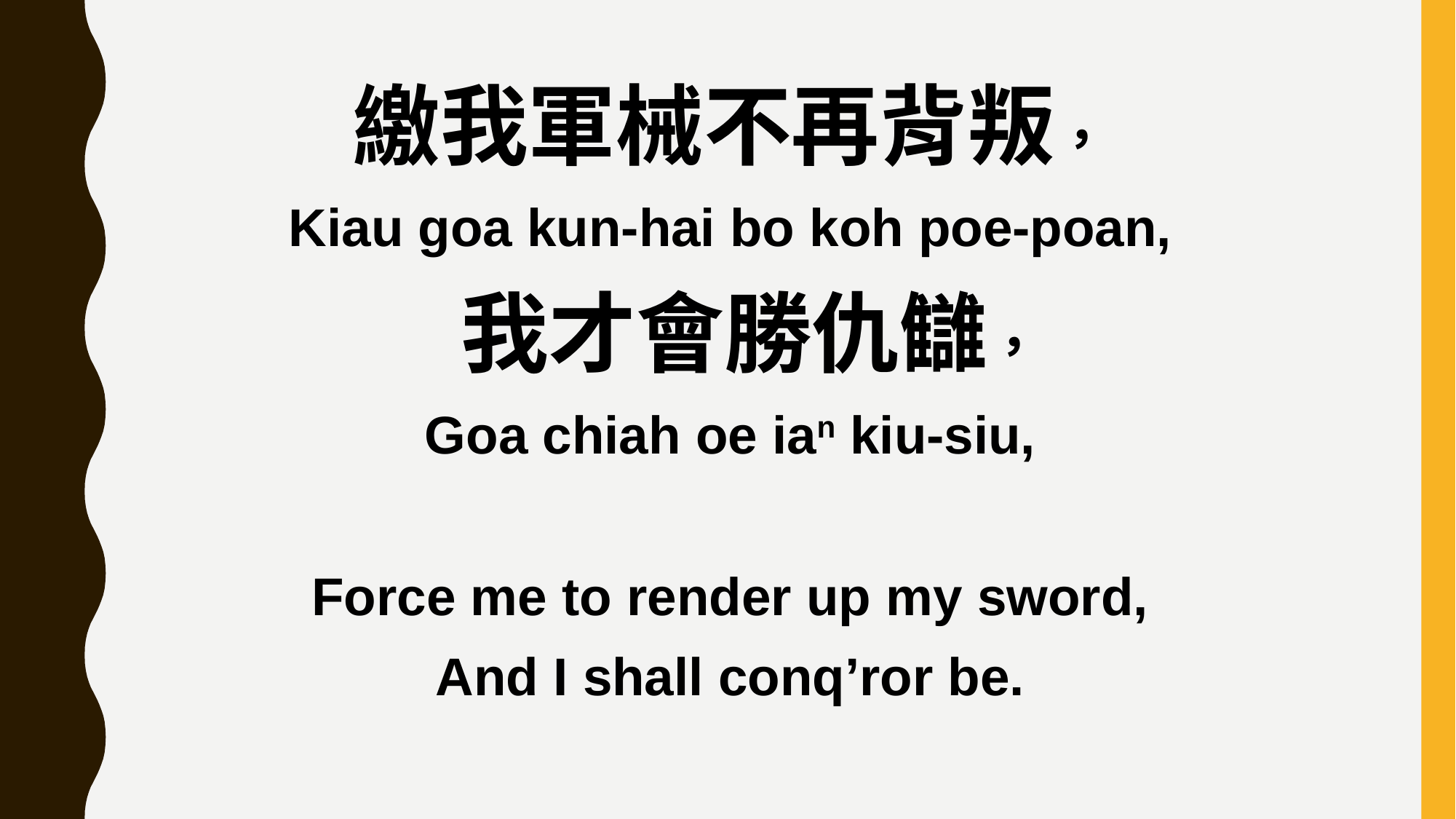

繳我軍械不再背叛，
Kiau goa kun-hai bo koh poe-poan,
 我才會勝仇讎，
Goa chiah oe ian kiu-siu,

Force me to render up my sword,
And I shall conq’ror be.